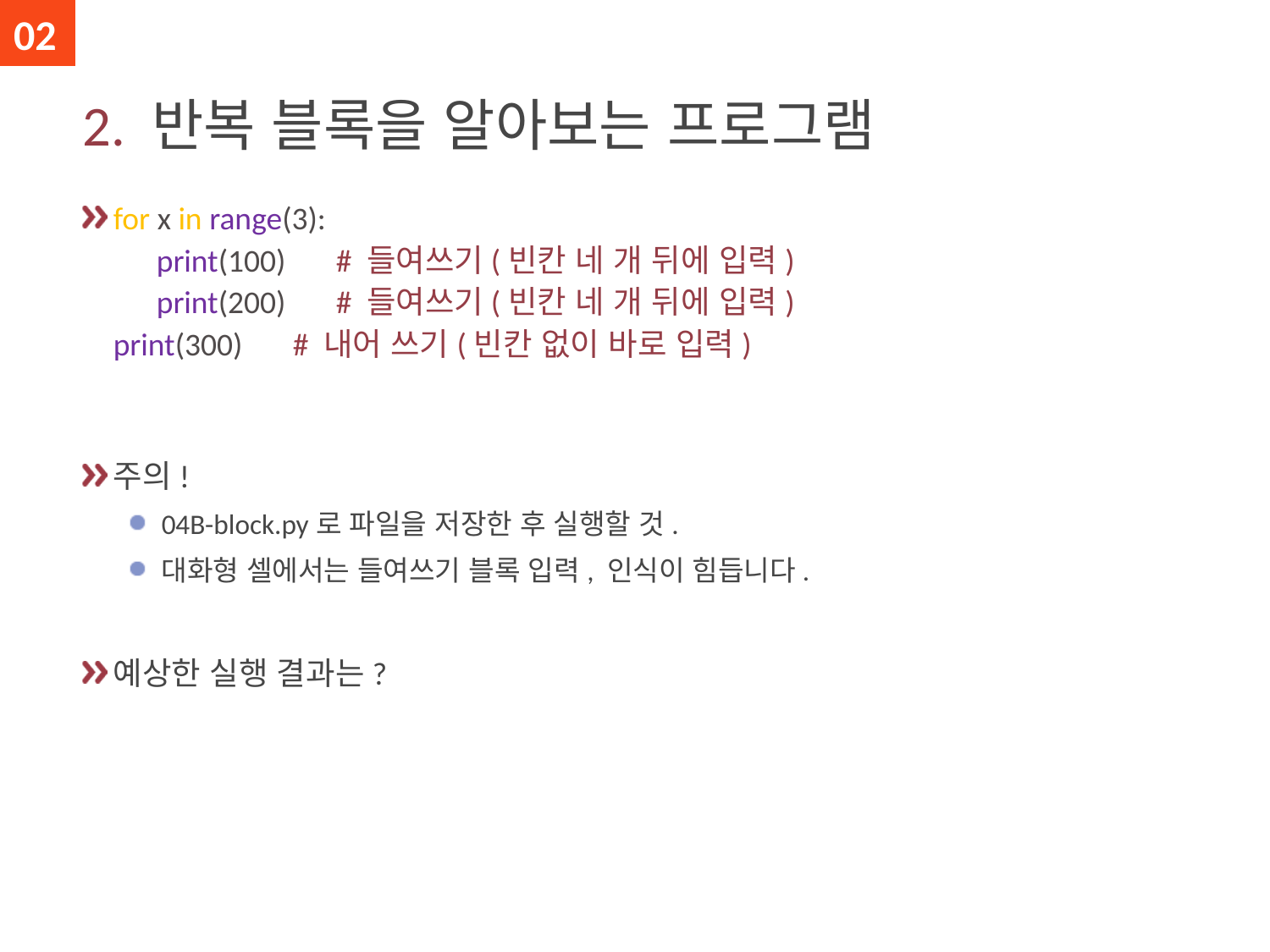

02
# 2. 반복 블록을 알아보는 프로그램
for x in range(3):
      print(100)       # 들여쓰기(빈칸 네 개 뒤에 입력)
      print(200)       # 들여쓰기(빈칸 네 개 뒤에 입력)
print(300)       # 내어 쓰기(빈칸 없이 바로 입력)
주의!
04B-block.py로 파일을 저장한 후 실행할 것.
대화형 셀에서는 들여쓰기 블록 입력, 인식이 힘듭니다.

예상한 실행 결과는?